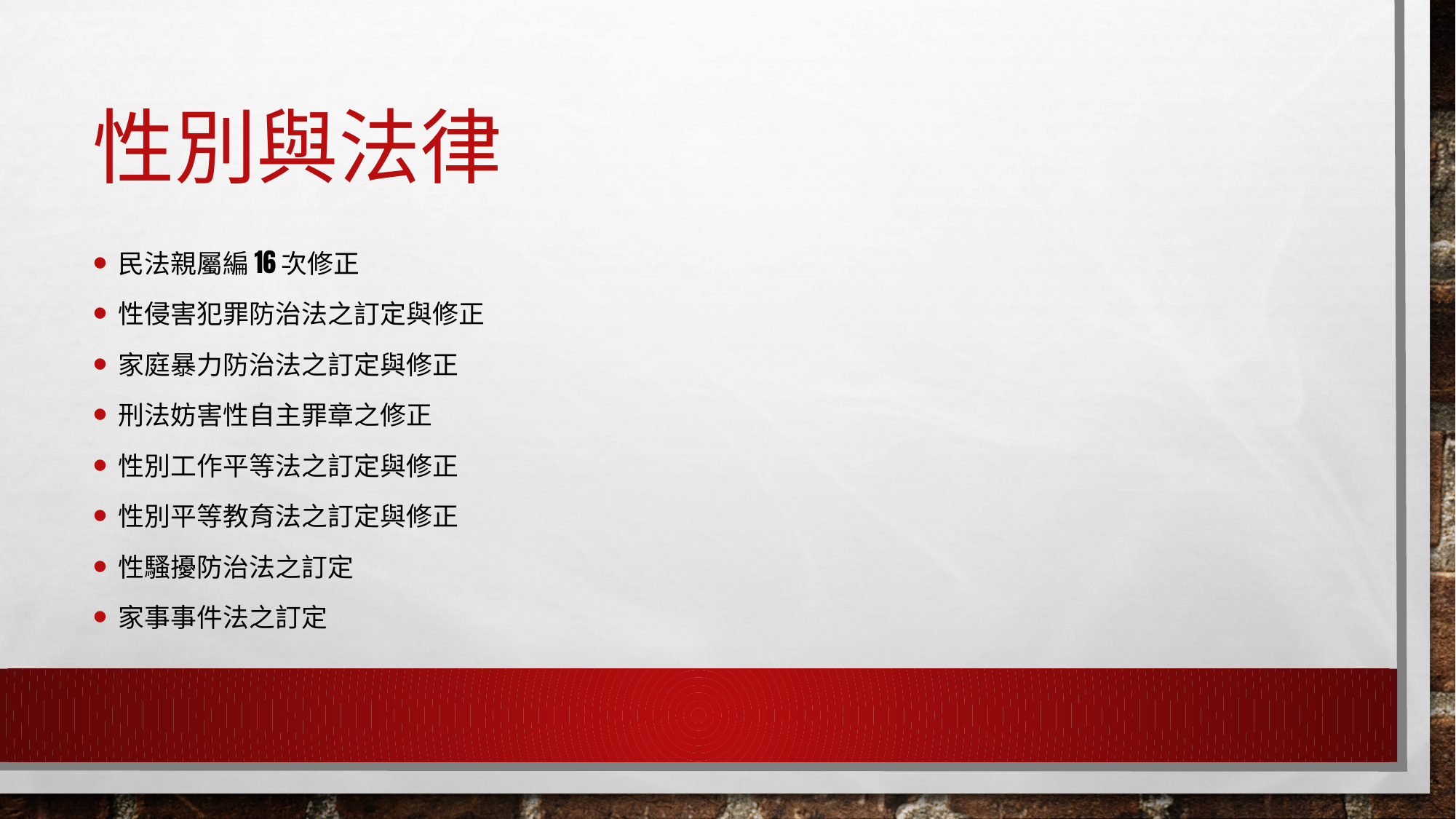

# 性別與法律
民法親屬編16次修正
性侵害犯罪防治法之訂定與修正
家庭暴力防治法之訂定與修正
刑法妨害性自主罪章之修正
性別工作平等法之訂定與修正
性別平等教育法之訂定與修正
性騷擾防治法之訂定
家事事件法之訂定